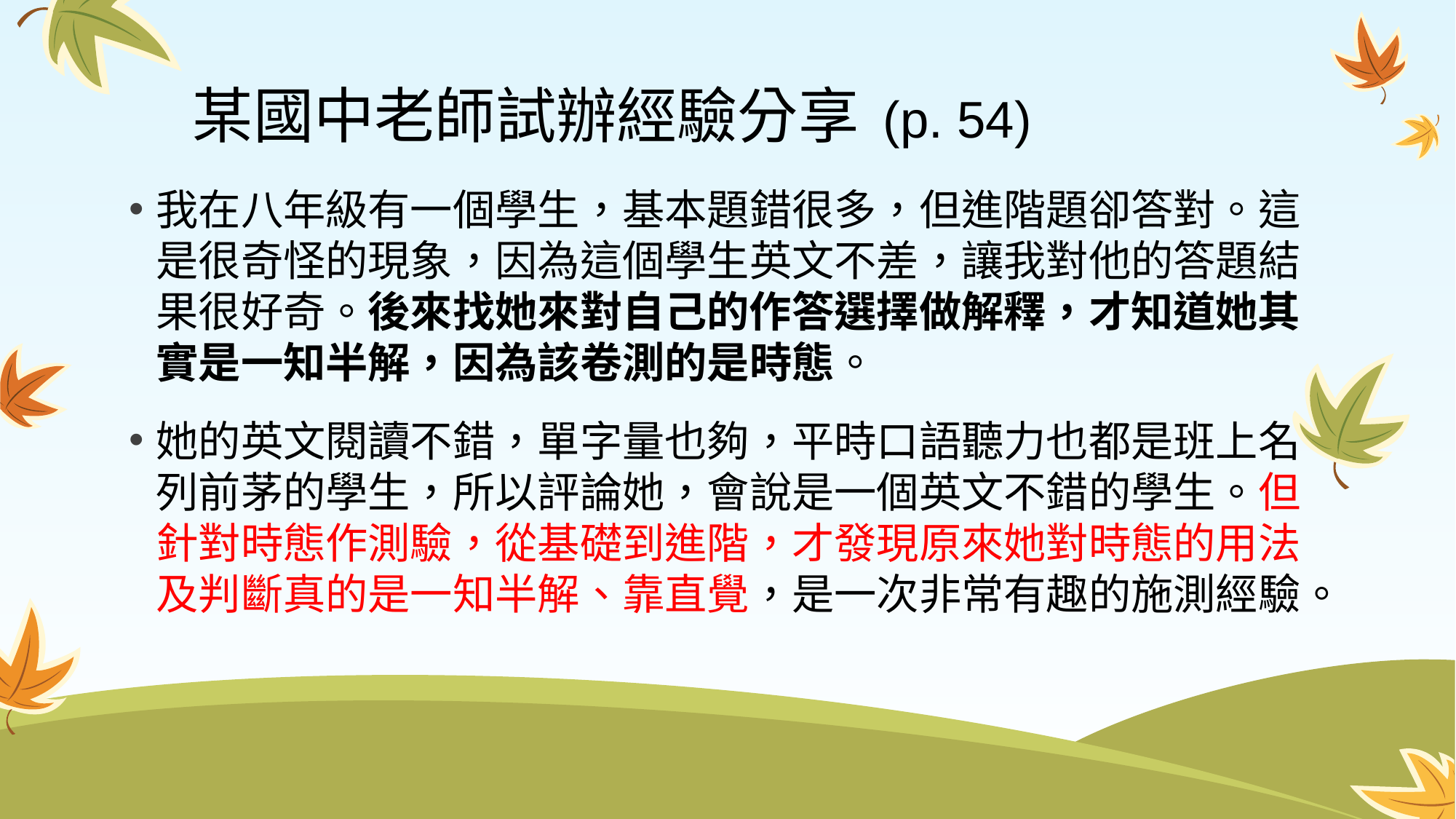

# 某國中老師試辦經驗分享 (p. 54)
我在八年級有一個學生，基本題錯很多，但進階題卻答對。這是很奇怪的現象，因為這個學生英文不差，讓我對他的答題結果很好奇。後來找她來對自己的作答選擇做解釋，才知道她其實是一知半解，因為該卷測的是時態。
她的英文閱讀不錯，單字量也夠，平時口語聽力也都是班上名列前茅的學生，所以評論她，會說是一個英文不錯的學生。但針對時態作測驗，從基礎到進階，才發現原來她對時態的用法及判斷真的是一知半解、靠直覺，是一次非常有趣的施測經驗。